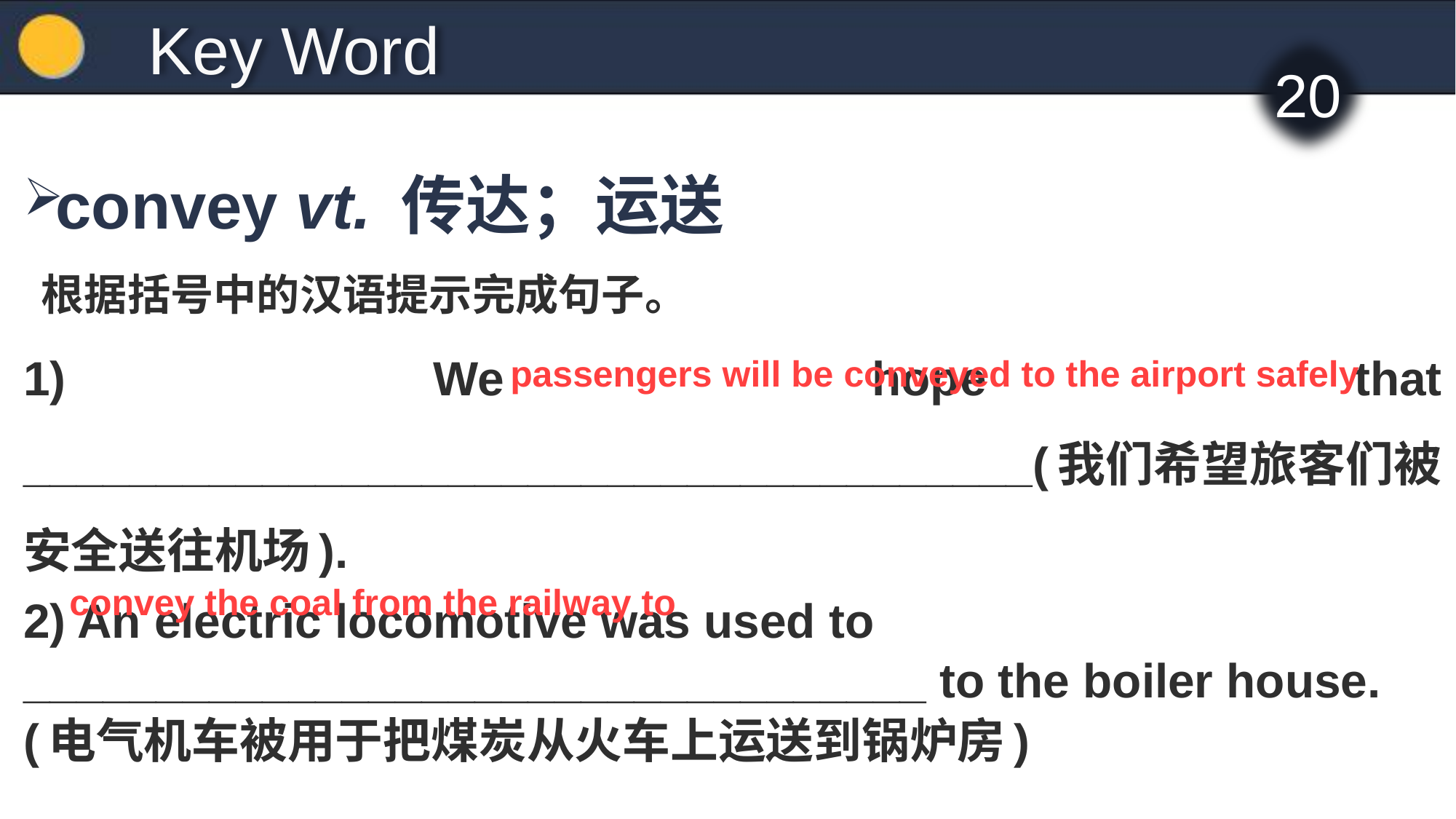

Key Word
20
convey vt. 传达；运送
 根据括号中的汉语提示完成句子。
1) We hope that ______________________________________(我们希望旅客们被安全送往机场).
2) An electric locomotive was used to __________________________________ to the boiler house.(电气机车被用于把煤炭从火车上运送到锅炉房)

passengers will be conveyed to the airport safely
convey the coal from the railway to